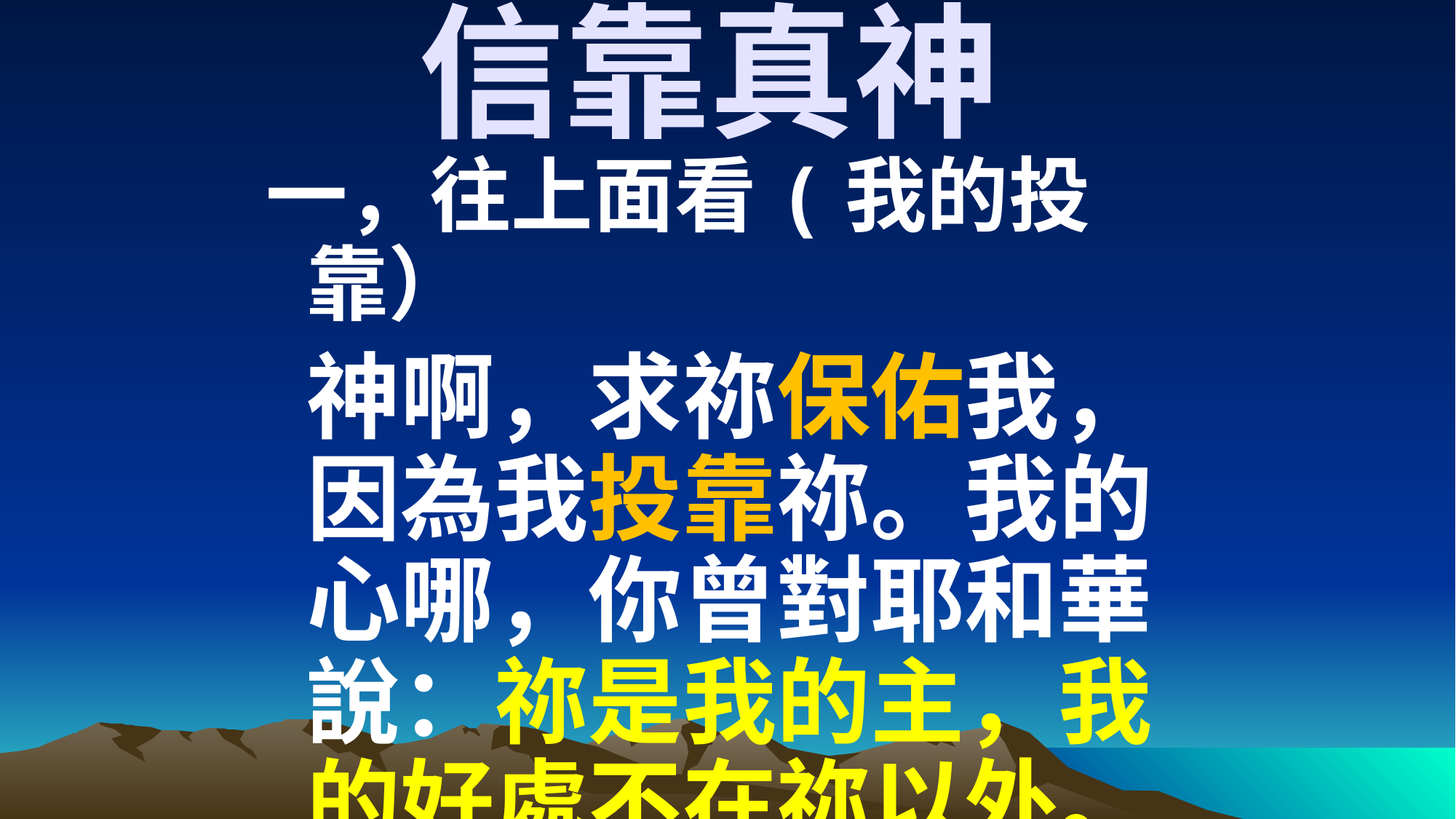

# 信靠真神
一，往上面看(我的投靠）
	神啊，求祢保佑我，因為我投靠祢。我的心哪，你曾對耶和華說：祢是我的主，我的好處不在祢以外。